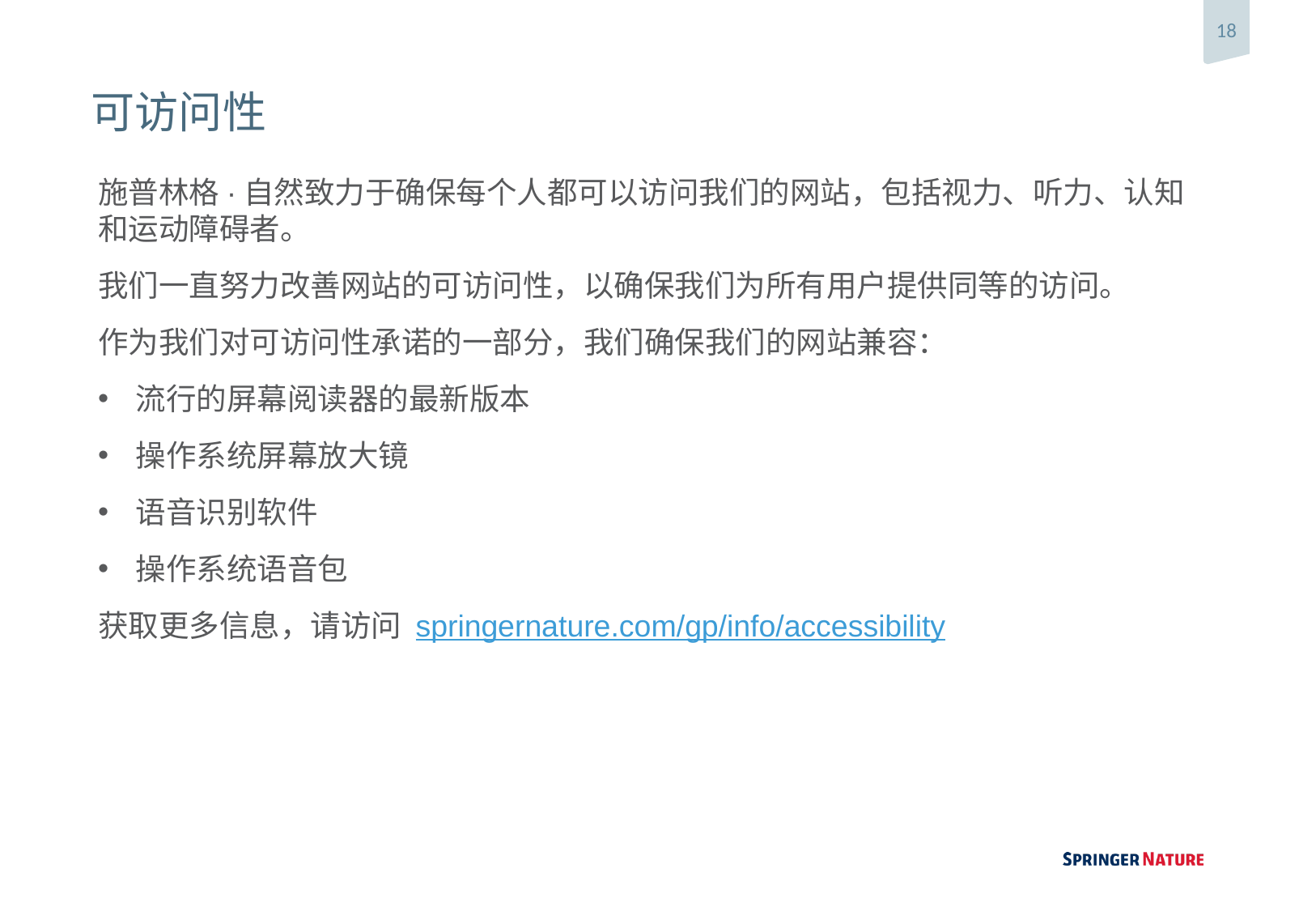

# 可访问性
施普林格·自然致力于确保每个人都可以访问我们的网站，包括视力、听力、认知和运动障碍者。
我们一直努力改善网站的可访问性，以确保我们为所有用户提供同等的访问。
作为我们对可访问性承诺的一部分，我们确保我们的网站兼容：
流行的屏幕阅读器的最新版本
操作系统屏幕放大镜
语音识别软件
操作系统语音包
获取更多信息，请访问 springernature.com/gp/info/accessibility